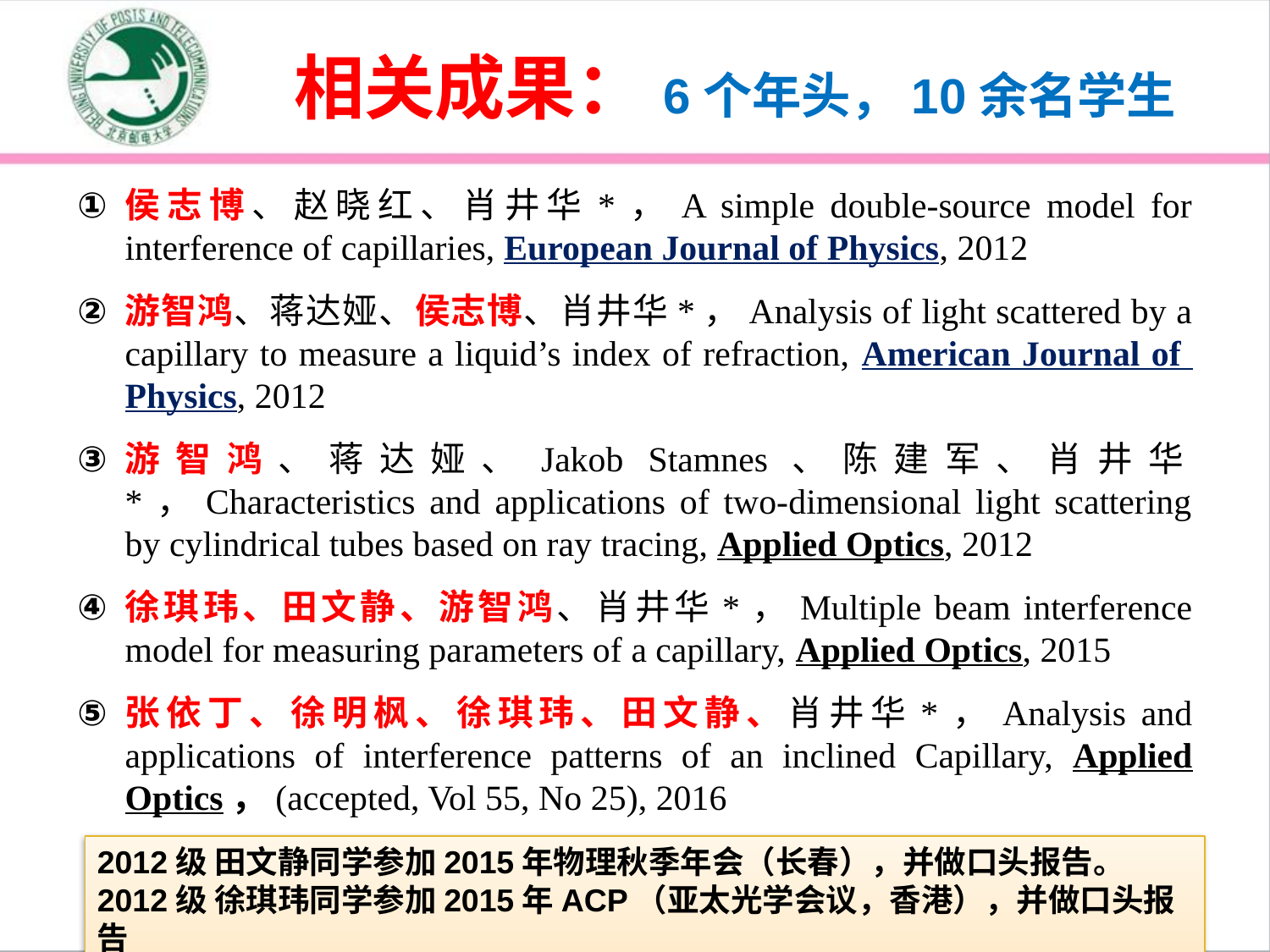

相关成果：6个年头，10余名学生
侯志博、赵晓红、肖井华*，A simple double-source model for interference of capillaries, European Journal of Physics, 2012
游智鸿、蒋达娅、侯志博、肖井华*，Analysis of light scattered by a capillary to measure a liquid’s index of refraction, American Journal of  Physics, 2012
游智鸿、蒋达娅、Jakob Stamnes、陈建军、肖井华*，Characteristics and applications of two-dimensional light scattering by cylindrical tubes based on ray tracing, Applied Optics, 2012
徐琪玮、田文静、游智鸿、肖井华*，Multiple beam interference model for measuring parameters of a capillary, Applied Optics, 2015
张依丁、徐明枫、徐琪玮、田文静、肖井华*，Analysis and applications of interference patterns of an inclined Capillary, Applied Optics，(accepted, Vol 55, No 25), 2016
2012级 田文静同学参加2015年物理秋季年会（长春），并做口头报告。
2012级 徐琪玮同学参加2015年ACP（亚太光学会议，香港），并做口头报告